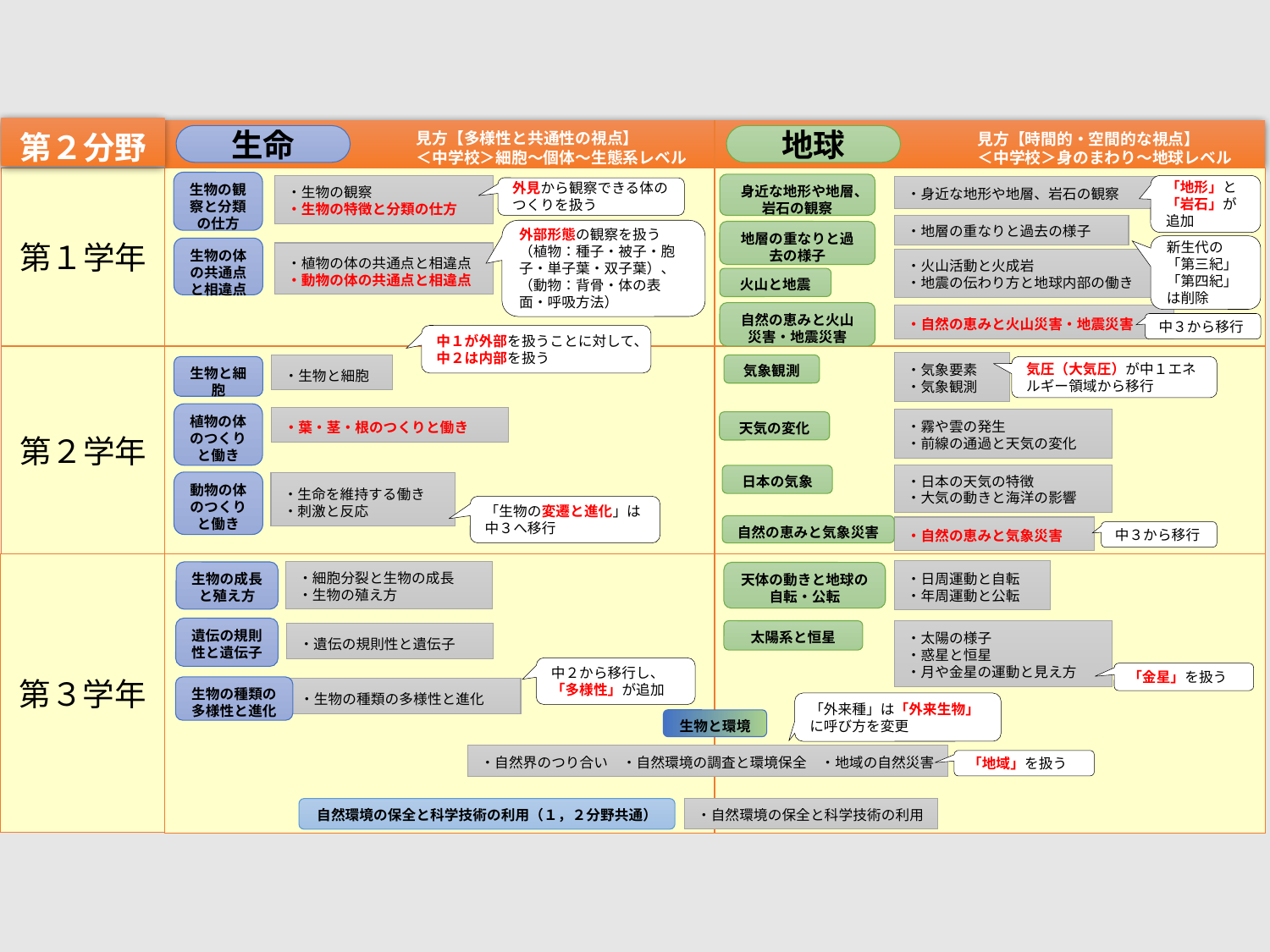

第２分野

見方【多様性と共通性の視点】
＜中学校＞細胞～個体～生態系レベル
見方【時間的・空間的な視点】
＜中学校＞身のまわり～地球レベル
生命
地球

第１学年
生物の観察と分類の仕方
身近な地形や地層、岩石の観察
・生物の観察
・生物の特徴と分類の仕方
「地形」と「岩石」が追加
・身近な地形や地層、岩石の観察
外見から観察できる体のつくりを扱う
・地層の重なりと過去の様子
外部形態の観察を扱う（植物：種子・被子・胞子・単子葉・双子葉）、（動物：背骨・体の表面・呼吸方法）
地層の重なりと過去の様子
新生代の「第三紀」「第四紀」は削除
生物の体の共通点と相違点
・植物の体の共通点と相違点
・動物の体の共通点と相違点
・火山活動と火成岩
・地震の伝わり方と地球内部の働き
火山と地震
自然の恵みと火山災害・地震災害
・自然の恵みと火山災害・地震災害
中３から移行
中１が外部を扱うことに対して、中２は内部を扱う
第２学年

・気象要素
・気象観測
気象観測
・生物と細胞
生物と細胞
気圧（大気圧）が中１エネルギー領域から移行
植物の体のつくりと働き
・葉・茎・根のつくりと働き
・霧や雲の発生
・前線の通過と天気の変化
天気の変化
日本の気象
・日本の天気の特徴
・大気の動きと海洋の影響
動物の体のつくりと働き
・生命を維持する働き
・刺激と反応
「生物の変遷と進化」は中３へ移行
自然の恵みと気象災害
・自然の恵みと気象災害
中３から移行
第３学年

・日周運動と自転
・年周運動と公転
・細胞分裂と生物の成長
・生物の殖え方
生物の成長と殖え方
天体の動きと地球の自転・公転
遺伝の規則性と遺伝子
・太陽の様子
・惑星と恒星
・月や金星の運動と見え方
太陽系と恒星
・遺伝の規則性と遺伝子
中２から移行し、「多様性」が追加
「金星」を扱う
生物の種類の多様性と進化
・生物の種類の多様性と進化
「外来種」は「外来生物」に呼び方を変更
生物と環境
・自然界のつり合い　・自然環境の調査と環境保全　・地域の自然災害
「地域」を扱う
自然環境の保全と科学技術の利用（１，２分野共通）
・自然環境の保全と科学技術の利用